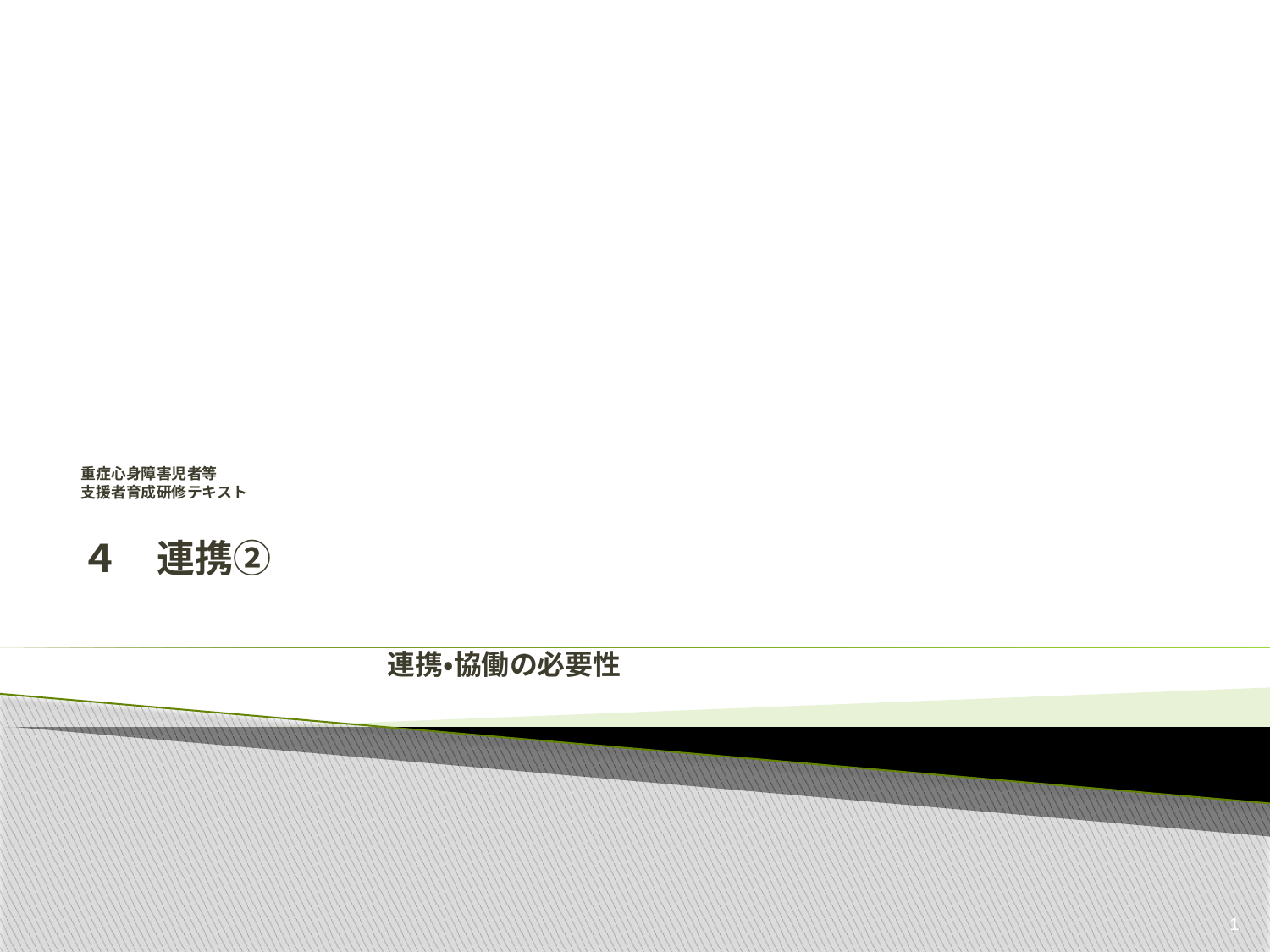

# 重症心身障害児者等 支援者育成研修テキスト ４　連携② 　 　　　　　　　　　　　　　　　　　　　　　　　　　　　　　　　　　　　 　　　　　　　　　　　連携・協働の必要性
1